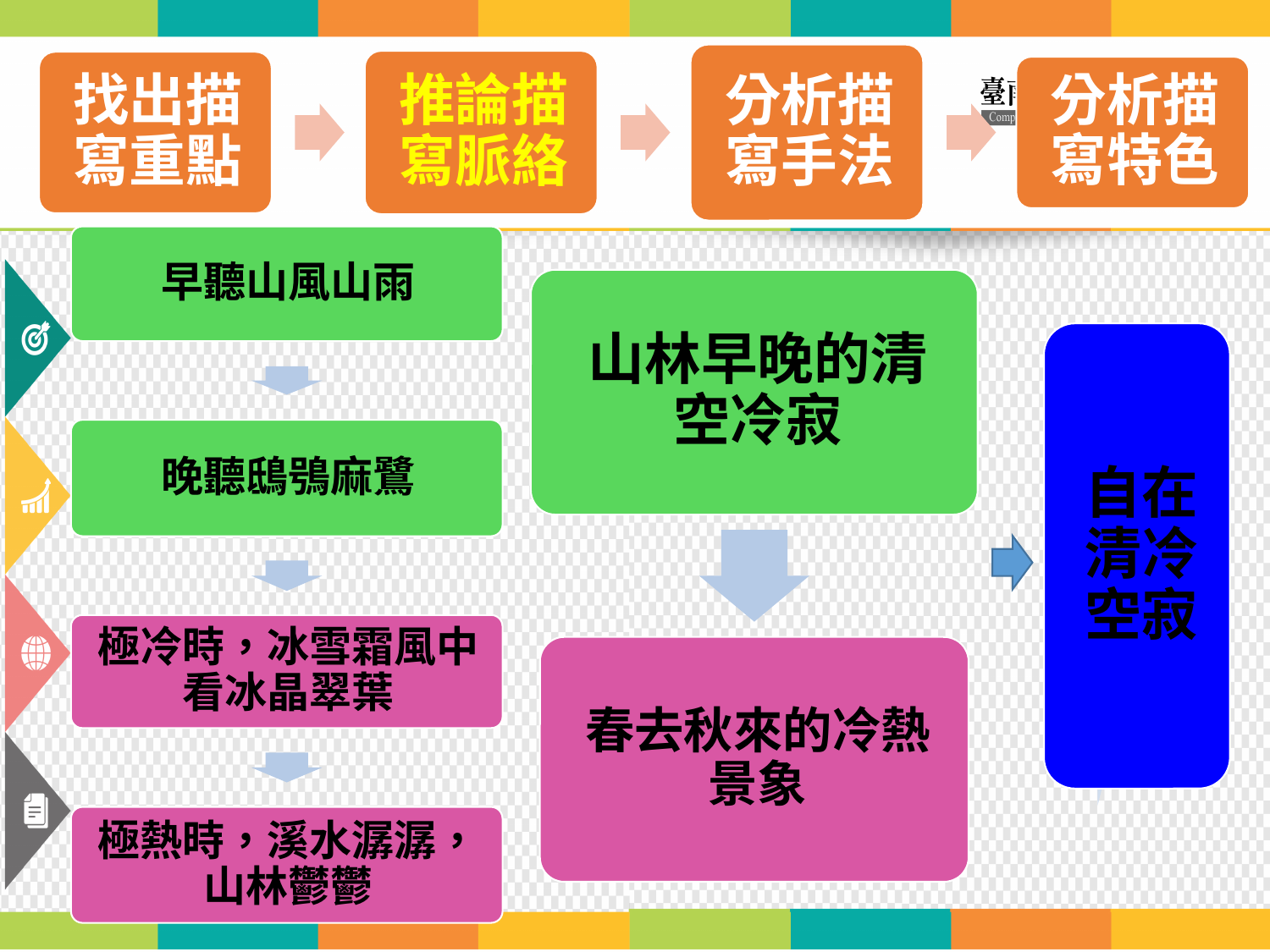

找出描寫重點

推論描寫脈絡

分析描寫手法

分析描寫特色
早聽山風山雨

晚聽鴟鴞麻鷺

極冷時，冰雪霜風中看冰晶翠葉

極熱時，溪水潺潺，山林鬱鬱
山林早晚的清空冷寂

春去秋來的冷熱景象
自在清冷空寂